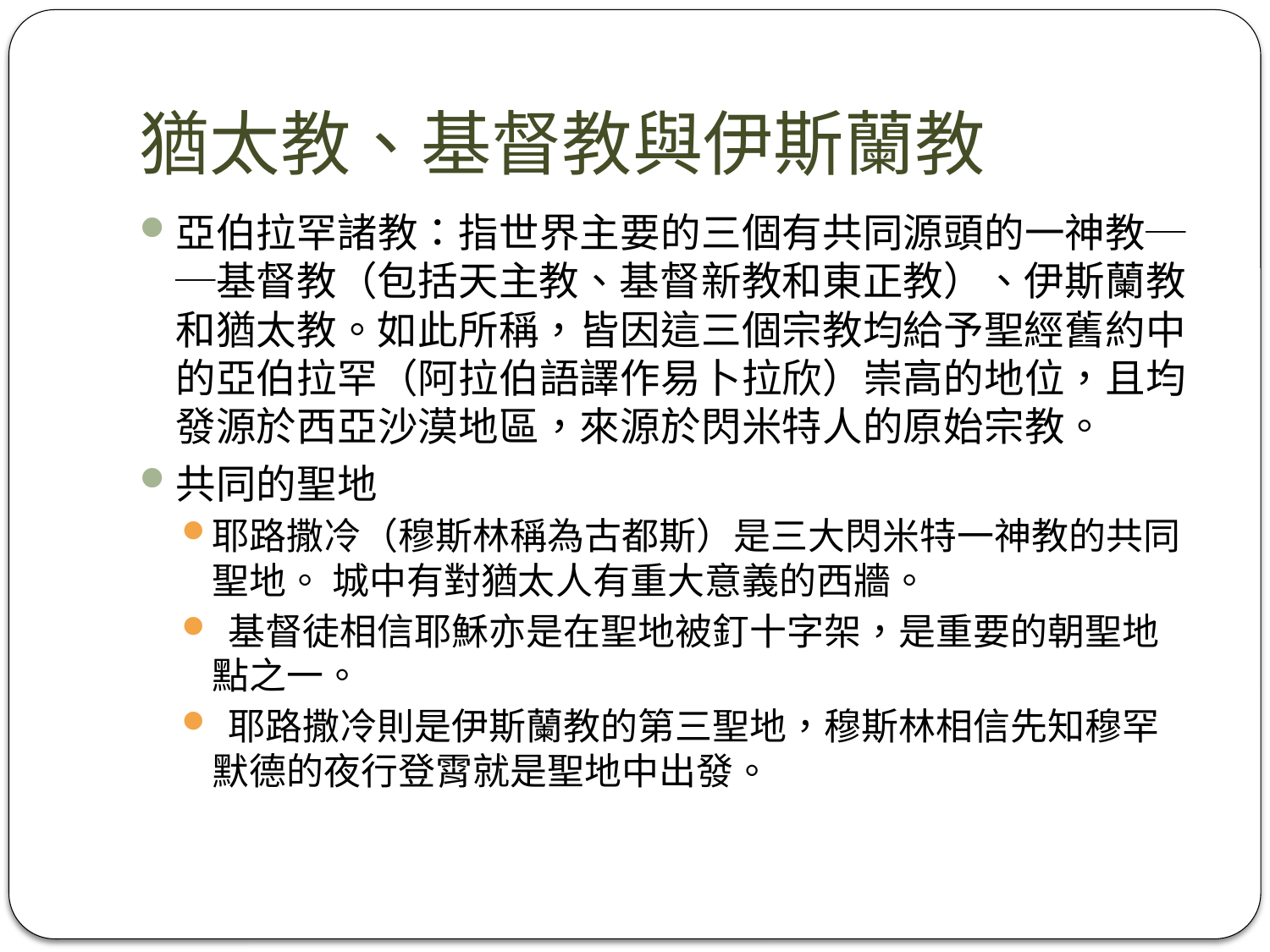

# 猶太教、基督教與伊斯蘭教
亞伯拉罕諸教：指世界主要的三個有共同源頭的一神教──基督教（包括天主教、基督新教和東正教）、伊斯蘭教和猶太教。如此所稱，皆因這三個宗教均給予聖經舊約中的亞伯拉罕（阿拉伯語譯作易卜拉欣）崇高的地位，且均發源於西亞沙漠地區，來源於閃米特人的原始宗教。
共同的聖地
耶路撒冷（穆斯林稱為古都斯）是三大閃米特一神教的共同聖地。 城中有對猶太人有重大意義的西牆。
 基督徒相信耶穌亦是在聖地被釘十字架，是重要的朝聖地點之一。
 耶路撒冷則是伊斯蘭教的第三聖地，穆斯林相信先知穆罕默德的夜行登霄就是聖地中出發。